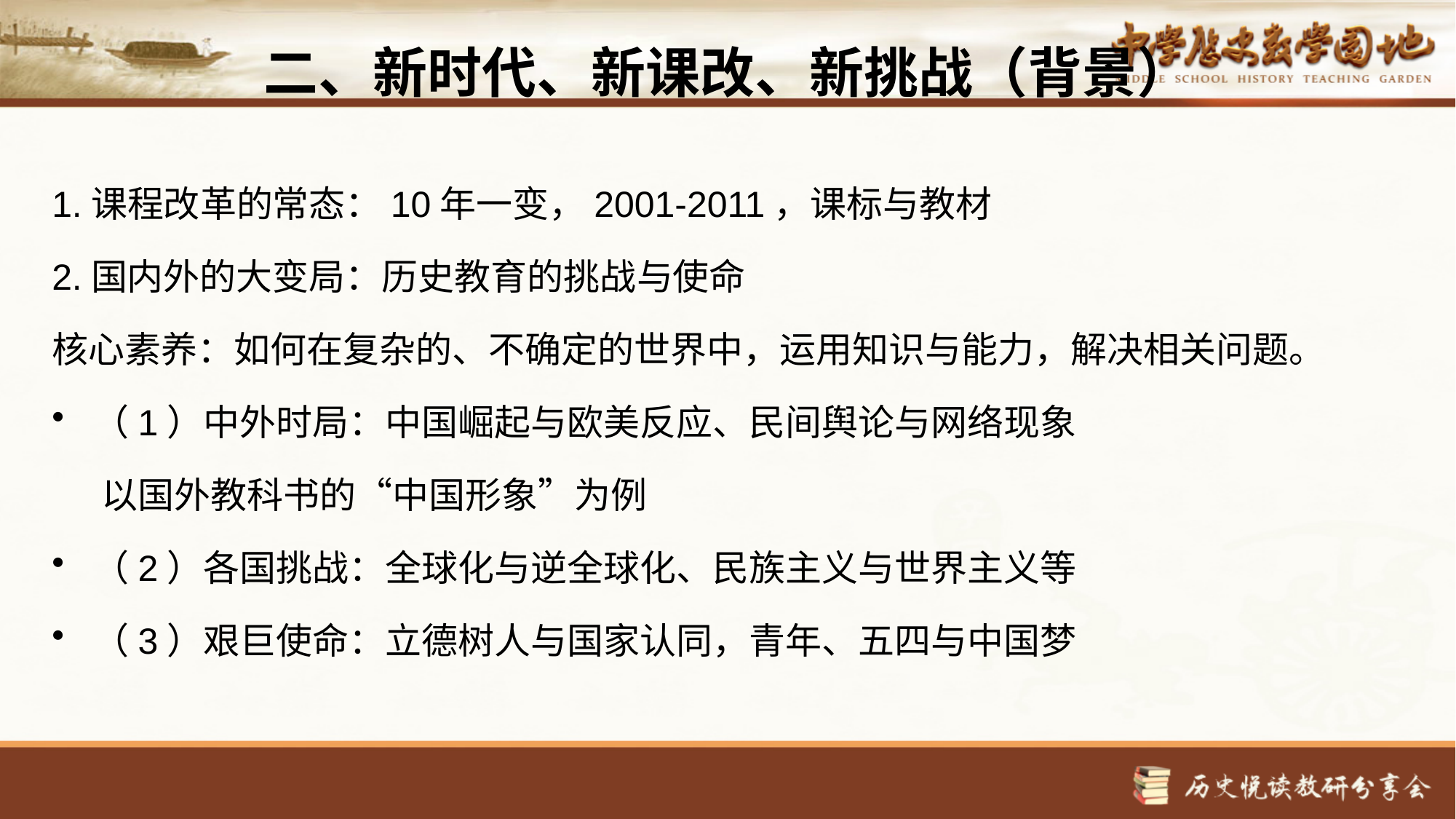

# 二、新时代、新课改、新挑战（背景）
1.课程改革的常态：10年一变，2001-2011，课标与教材
2.国内外的大变局：历史教育的挑战与使命
核心素养：如何在复杂的、不确定的世界中，运用知识与能力，解决相关问题。
（1）中外时局：中国崛起与欧美反应、民间舆论与网络现象
     以国外教科书的“中国形象”为例
（2）各国挑战：全球化与逆全球化、民族主义与世界主义等
（3）艰巨使命：立德树人与国家认同，青年、五四与中国梦